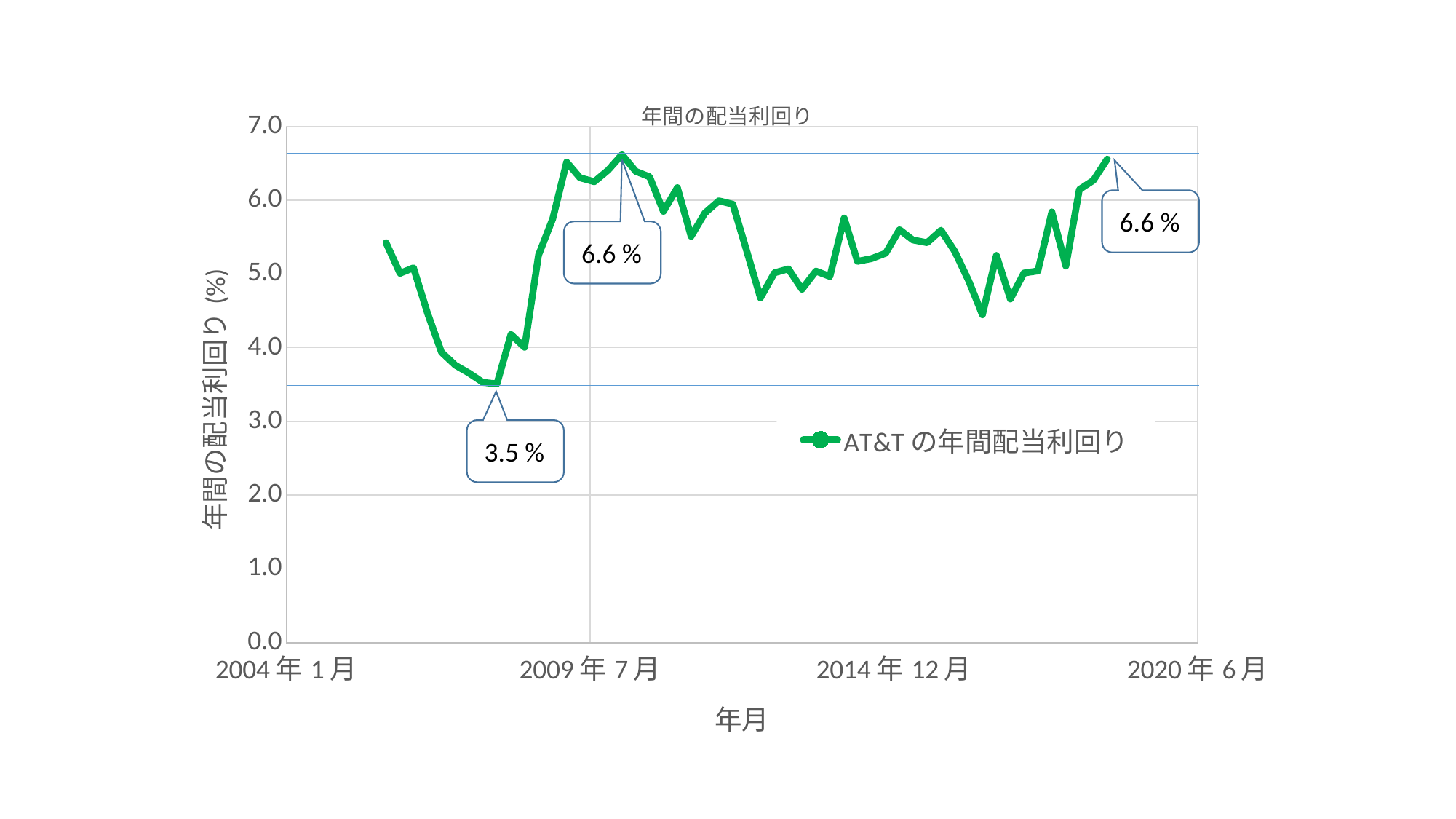

### Chart: 年間の配当利回り

| Category | AT&Tの年間配当利回り |
|---|---|
6.6 %

6.6 %

3.5 %